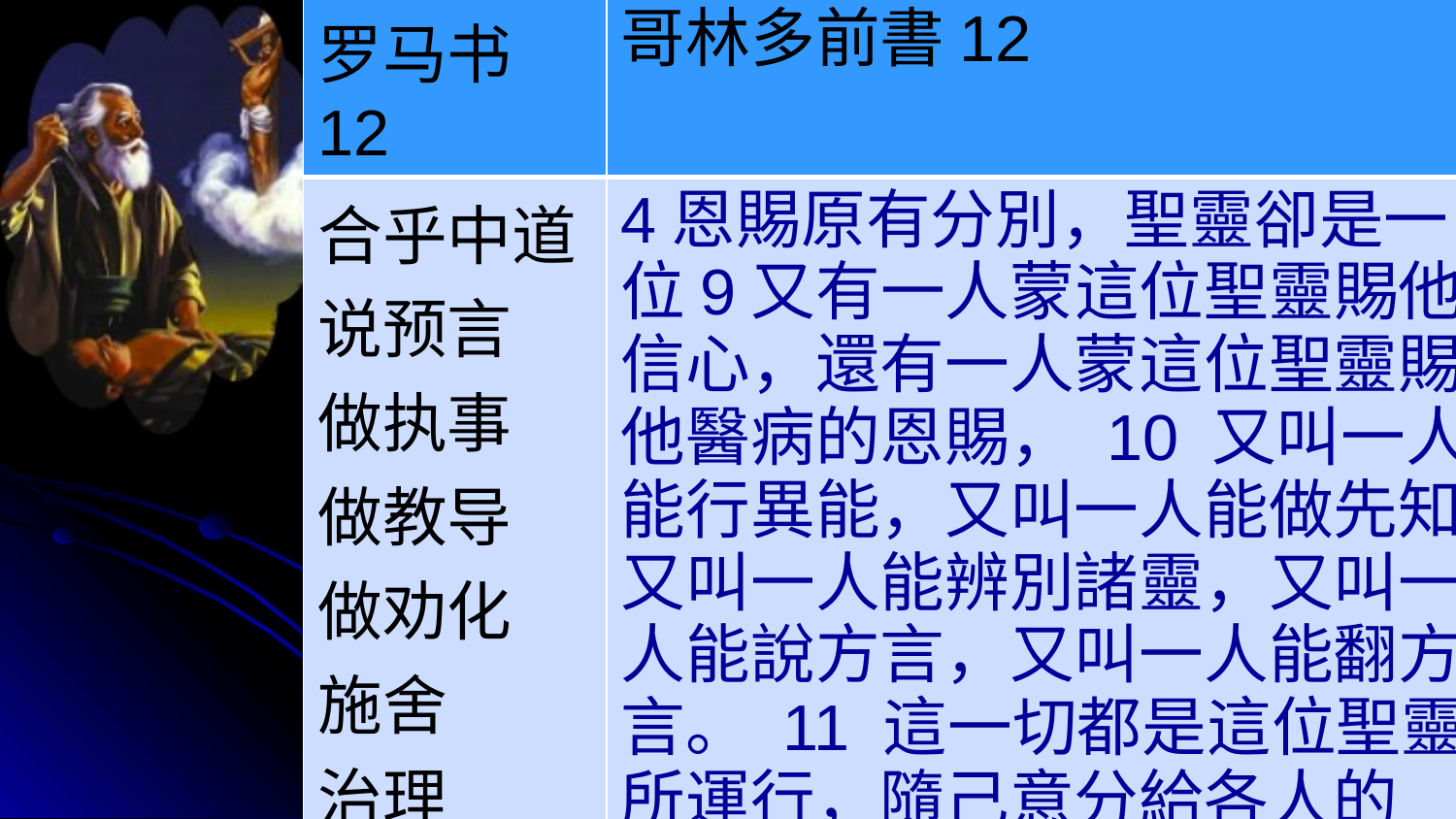

| 罗马书12 | 哥林多前書12 |
| --- | --- |
| 合乎中道 说预言 做执事 做教导 做劝化 施舍 治理 怜悯人等 | 4恩賜原有分別，聖靈卻是一位9又有一人蒙這位聖靈賜他信心，還有一人蒙這位聖靈賜他醫病的恩賜， 10 又叫一人能行異能，又叫一人能做先知，又叫一人能辨別諸靈，又叫一人能說方言，又叫一人能翻方言。 11 這一切都是這位聖靈所運行，隨己意分給各人的 |